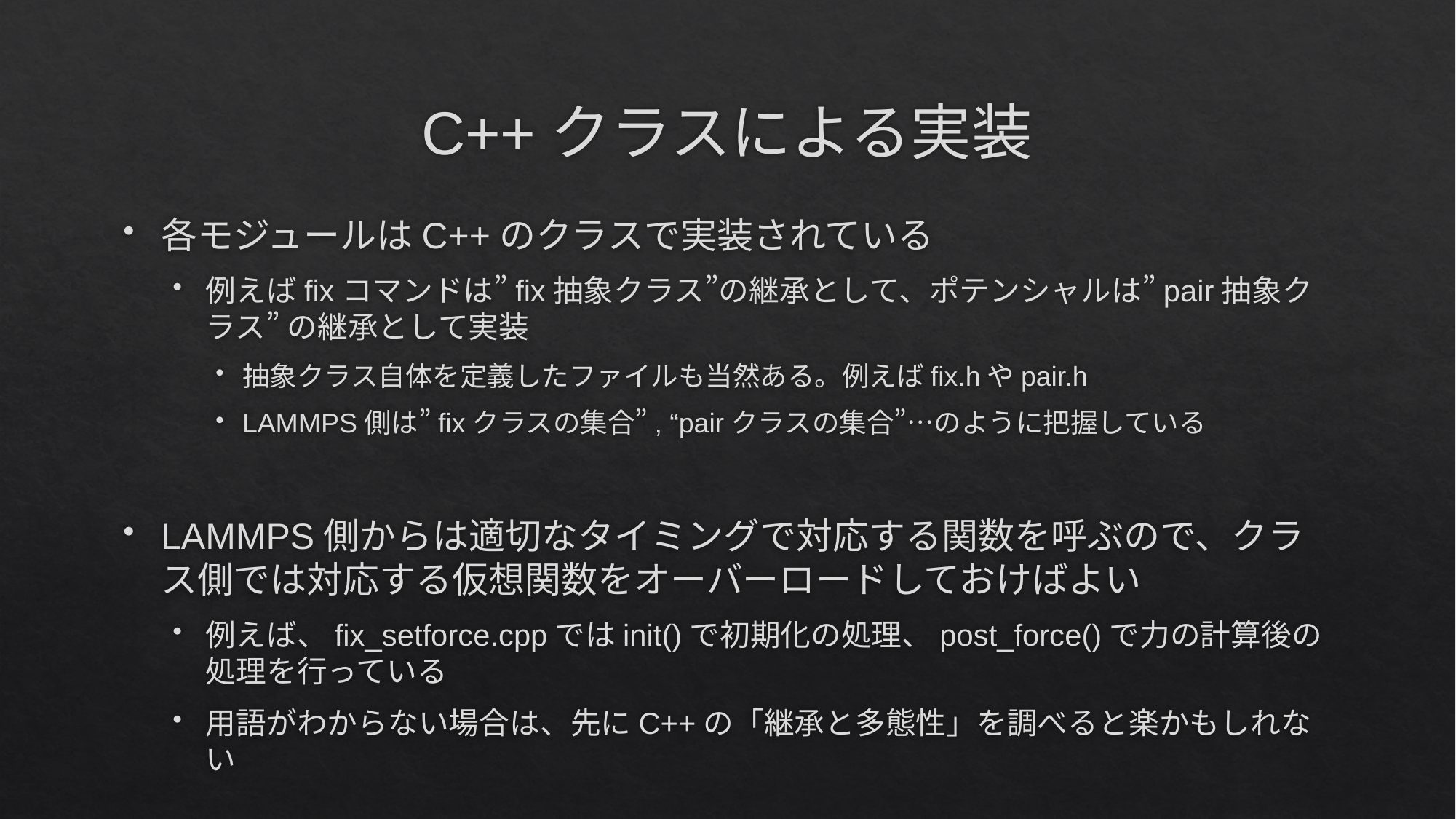

# C++クラスによる実装
各モジュールはC++のクラスで実装されている
例えばfixコマンドは”fix抽象クラス”の継承として、ポテンシャルは”pair抽象クラス” の継承として実装
抽象クラス自体を定義したファイルも当然ある。例えばfix.hやpair.h
LAMMPS側は”fixクラスの集合”, “pairクラスの集合”…のように把握している

LAMMPS側からは適切なタイミングで対応する関数を呼ぶので、クラス側では対応する仮想関数をオーバーロードしておけばよい
例えば、fix_setforce.cppではinit()で初期化の処理、post_force()で力の計算後の処理を行っている
用語がわからない場合は、先にC++の「継承と多態性」を調べると楽かもしれない